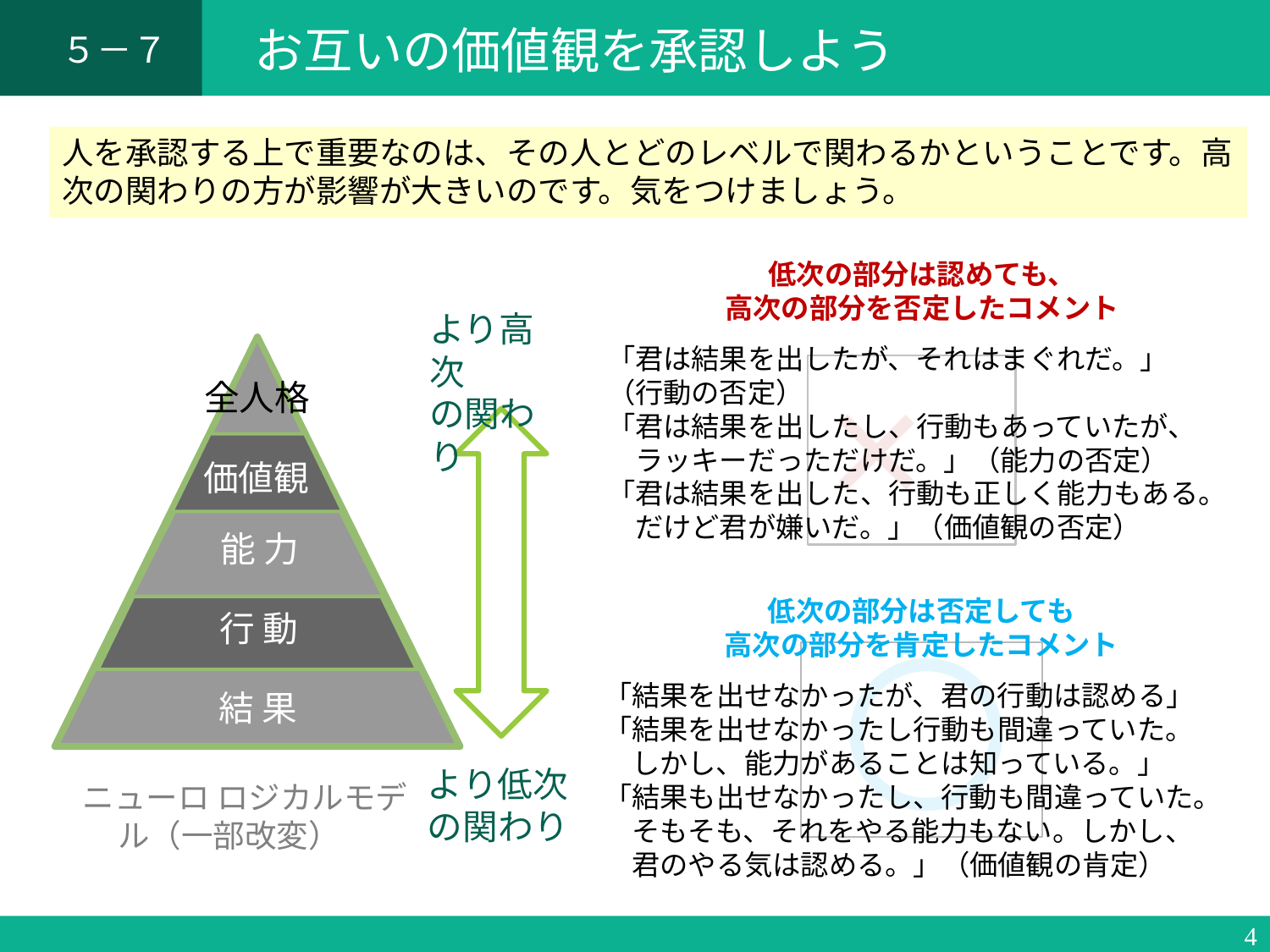

５－７
# お互いの価値観を承認しよう
人を承認する上で重要なのは、その人とどのレベルで関わるかということです。高次の関わりの方が影響が大きいのです。気をつけましょう。
低次の部分は認めても、
高次の部分を否定したコメント

「君は結果を出したが、それはまぐれだ。」
（行動の否定）
「君は結果を出したし、行動もあっていたが、
　ラッキーだっただけだ。」（能力の否定）
「君は結果を出した、行動も正しく能力もある。
　だけど君が嫌いだ。」（価値観の否定）
より高次
の関わり
×

価値観
能 力
行 動
結 果
全人格

低次の部分は否定しても
高次の部分を肯定したコメント

「結果を出せなかったが、君の行動は認める」
「結果を出せなかったし行動も間違っていた。
　しかし、能力があることは知っている。」
「結果も出せなかったし、行動も間違っていた。
　そもそも、それをやる能力もない。しかし、
　君のやる気は認める。」（価値観の肯定）
〇

より低次
の関わり
ニューロ ロジカルモデル（一部改変）
40